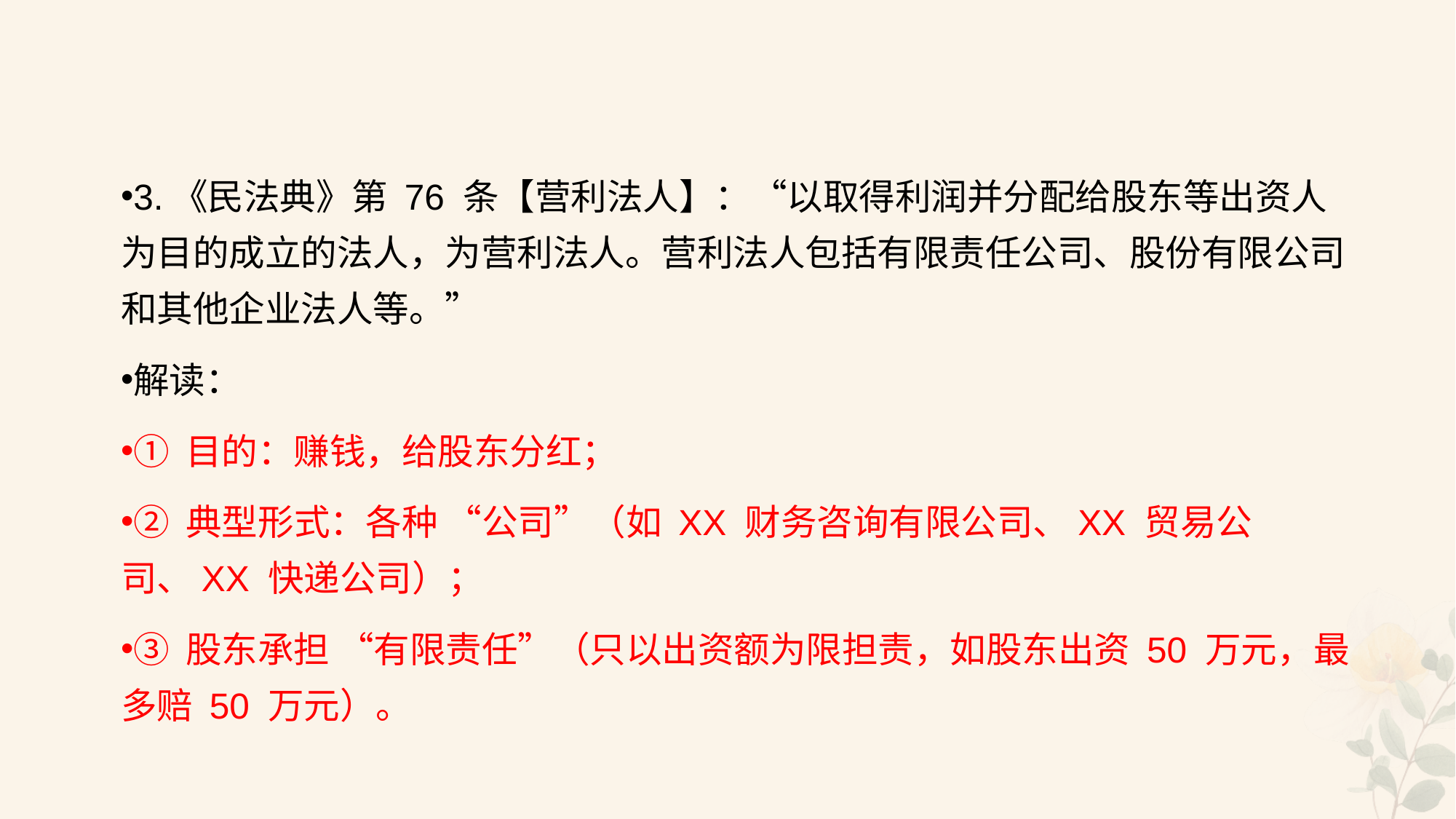

#
3.《民法典》第 76 条【营利法人】：“以取得利润并分配给股东等出资人为目的成立的法人，为营利法人。营利法人包括有限责任公司、股份有限公司和其他企业法人等。”
解读：
① 目的：赚钱，给股东分红；
② 典型形式：各种 “公司”（如 XX 财务咨询有限公司、XX 贸易公司、XX 快递公司）；
③ 股东承担 “有限责任”（只以出资额为限担责，如股东出资 50 万元，最多赔 50 万元）。